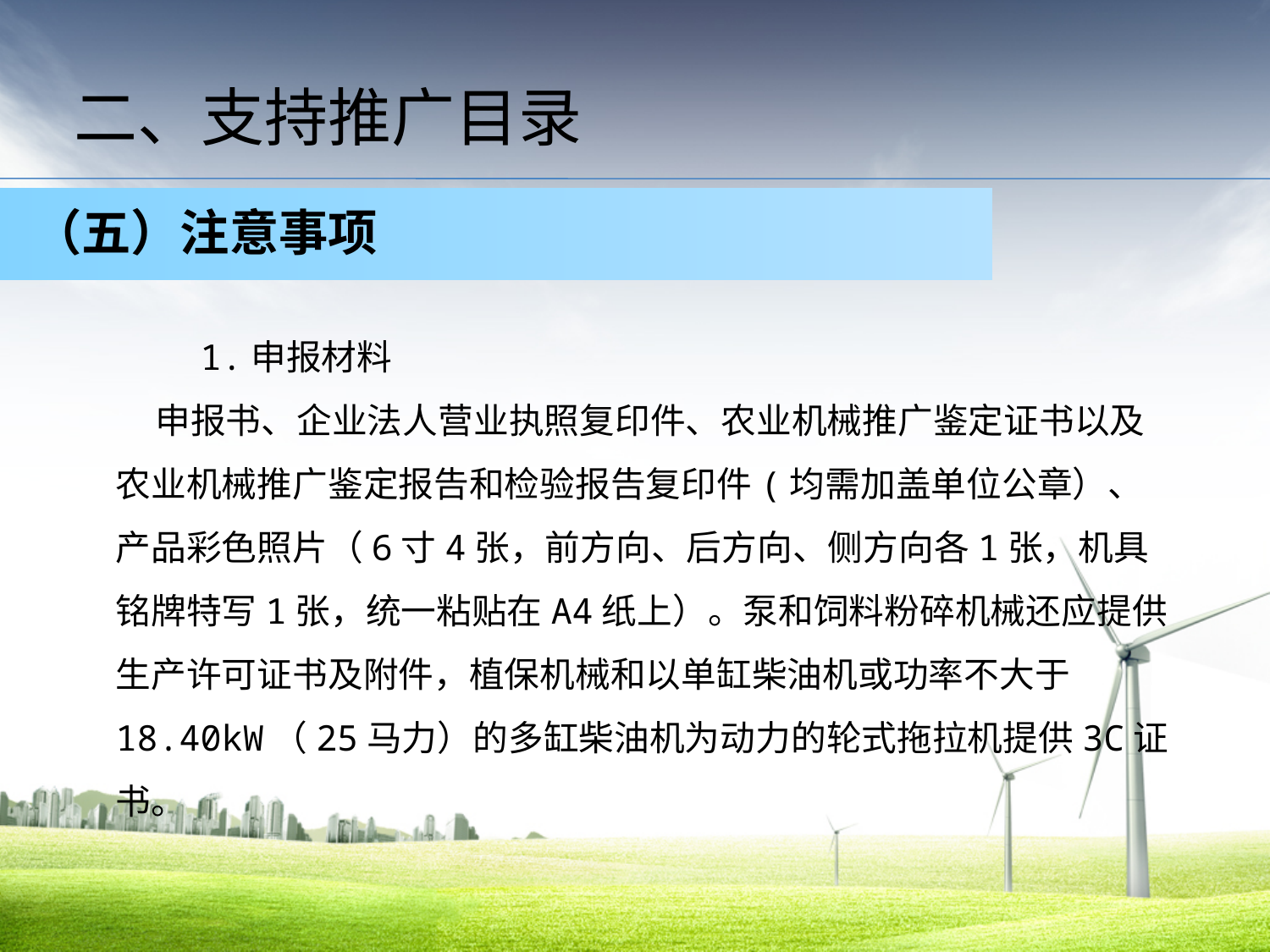

二、支持推广目录

（五）注意事项
    1.申报材料
    申报书、企业法人营业执照复印件、农业机械推广鉴定证书以及农业机械推广鉴定报告和检验报告复印件(均需加盖单位公章）、产品彩色照片（6寸4张，前方向、后方向、侧方向各1张，机具铭牌特写1张，统一粘贴在A4纸上）。泵和饲料粉碎机械还应提供生产许可证书及附件，植保机械和以单缸柴油机或功率不大于18.40kW（25马力）的多缸柴油机为动力的轮式拖拉机提供3C证书。